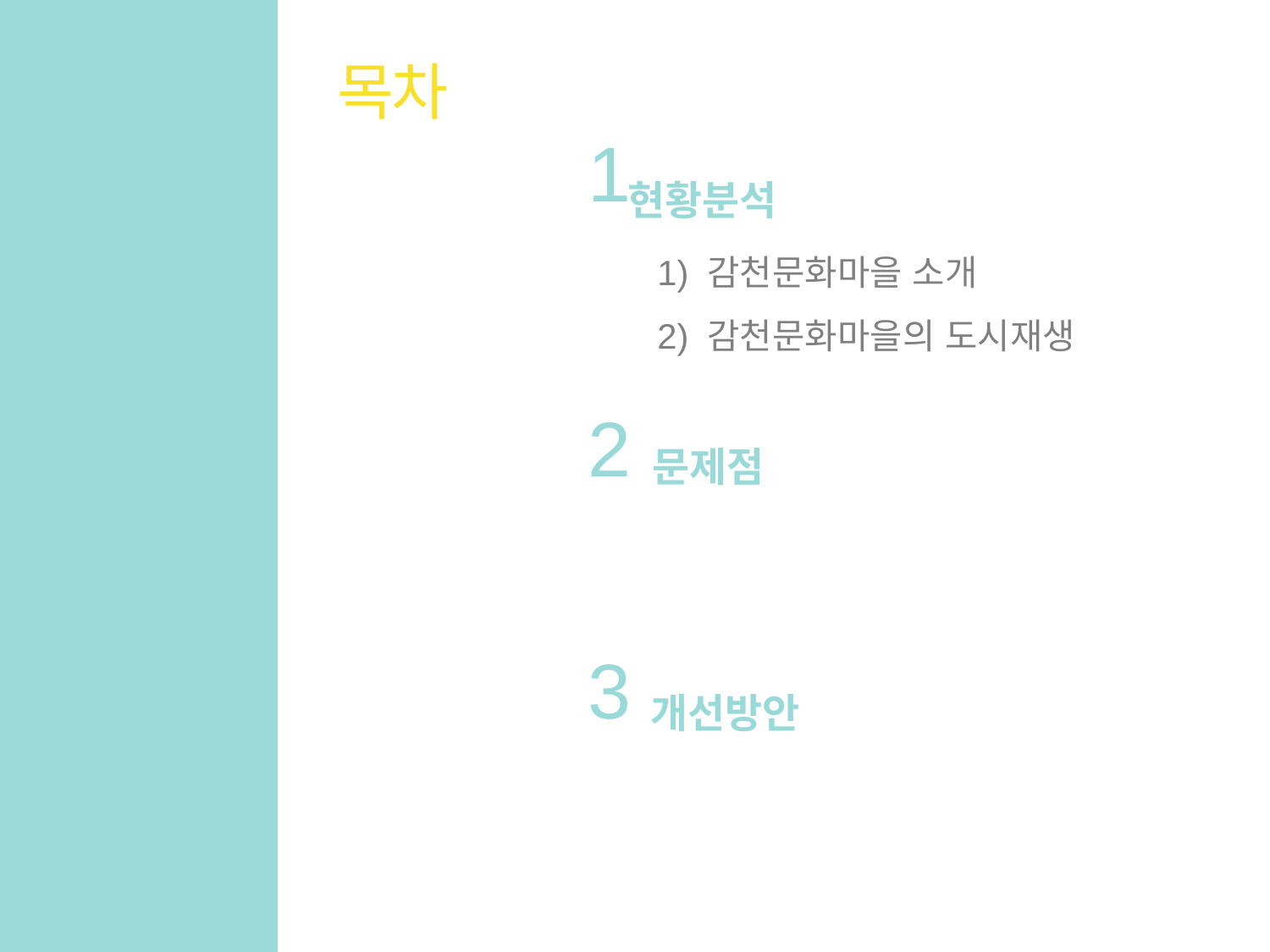

목차
1
현황분석
 1) 감천문화마을 소개
 2) 감천문화마을의 도시재생
2
     문제점
3
     개선방안